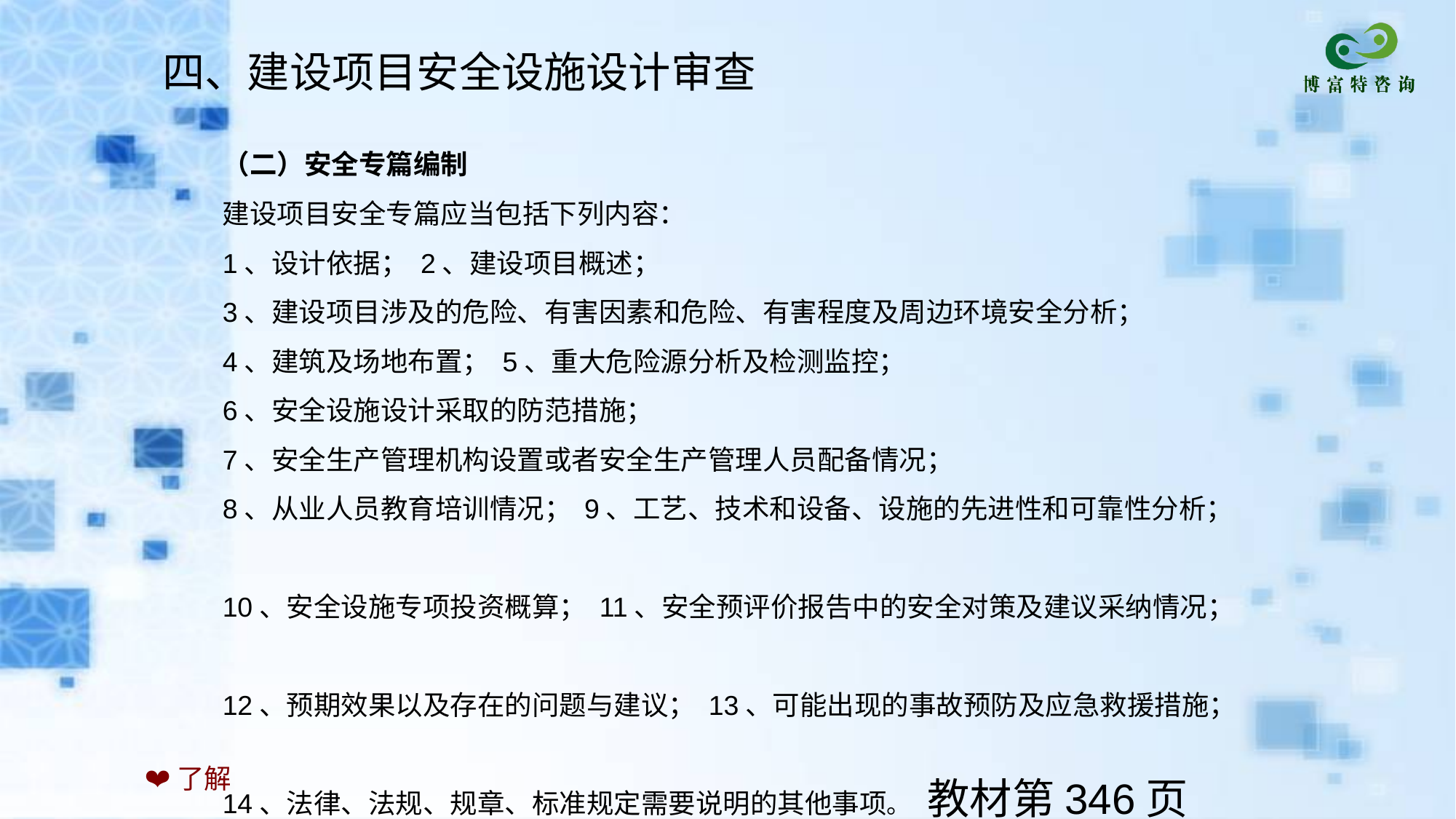

四、建设项目安全设施设计审查
（二）安全专篇编制
建设项目安全专篇应当包括下列内容：
1、设计依据； 2、建设项目概述；
3、建设项目涉及的危险、有害因素和危险、有害程度及周边环境安全分析；
4、建筑及场地布置； 5、重大危险源分析及检测监控；
6、安全设施设计采取的防范措施；
7、安全生产管理机构设置或者安全生产管理人员配备情况；
8、从业人员教育培训情况； 9、工艺、技术和设备、设施的先进性和可靠性分析；
10、安全设施专项投资概算； 11、安全预评价报告中的安全对策及建议采纳情况；
12、预期效果以及存在的问题与建议； 13、可能出现的事故预防及应急救援措施；
14、法律、法规、规章、标准规定需要说明的其他事项。
❤了解
教材第346页